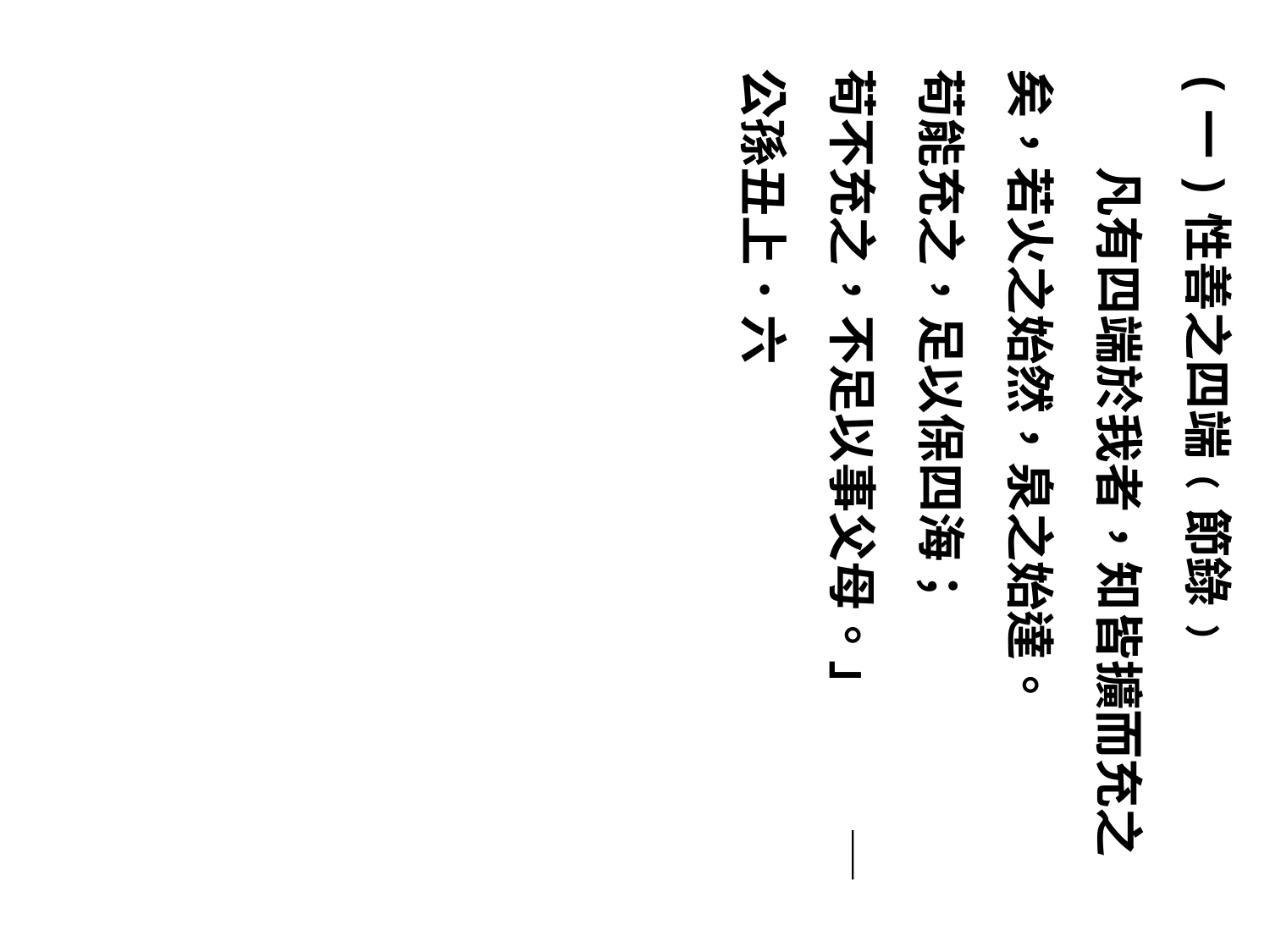

(一)性善之四端﹙節錄﹚
　　凡有四端於我者，知皆擴而充之矣，若火之始然，泉之始達。
苟能充之，足以保四海；
苟不充之，不足以事父母。」	─公孫丑上．六